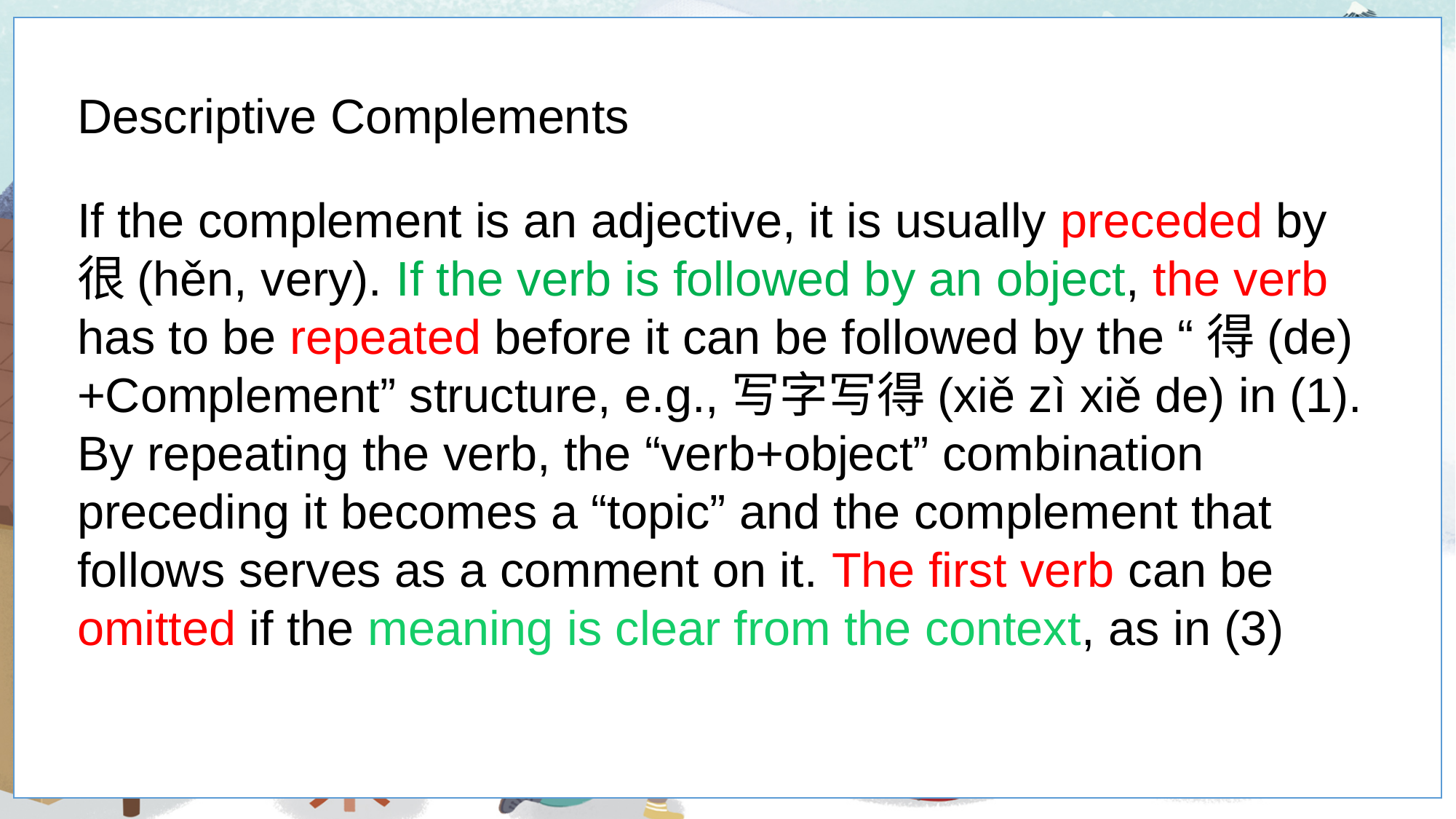

Descriptive Complements
If the complement is an adjective, it is usually preceded by 很(hěn, very). If the verb is followed by an object, the verb has to be repeated before it can be followed by the “得(de)+Complement” structure, e.g.,写字写得(xiě zì xiě de) in (1). By repeating the verb, the “verb+object” combination preceding it becomes a “topic” and the complement that follows serves as a comment on it. The first verb can be omitted if the meaning is clear from the context, as in (3)